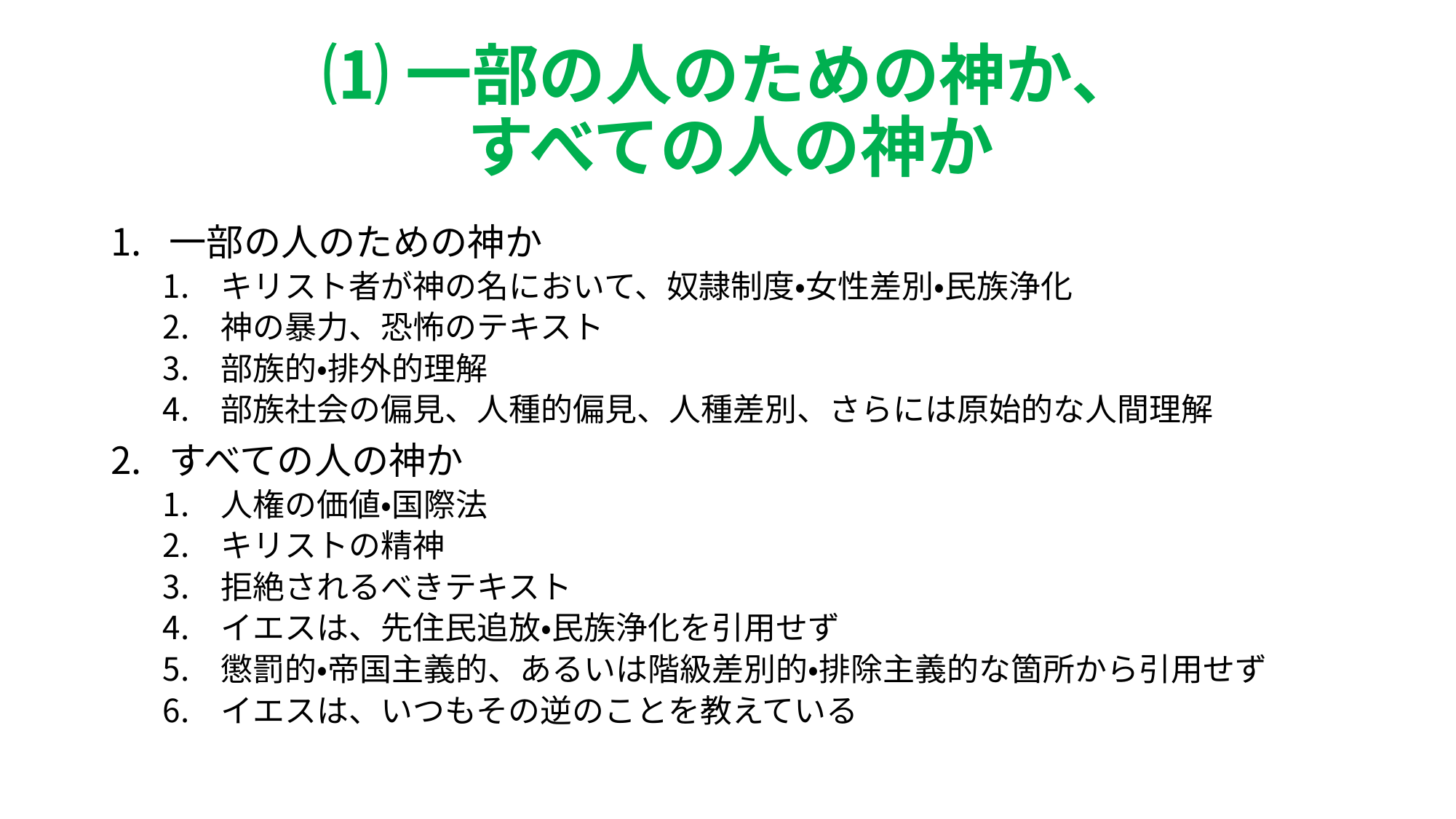

# ⑴一部の人のための神か、 すべての人の神か
一部の人のための神か
キリスト者が神の名において、奴隷制度・女性差別・民族浄化
神の暴力、恐怖のテキスト
部族的・排外的理解
部族社会の偏見、人種的偏見、人種差別、さらには原始的な人間理解
すべての人の神か
人権の価値・国際法
キリストの精神
拒絶されるべきテキスト
イエスは、先住民追放・民族浄化を引用せず
懲罰的・帝国主義的、あるいは階級差別的・排除主義的な箇所から引用せず
イエスは、いつもその逆のことを教えている